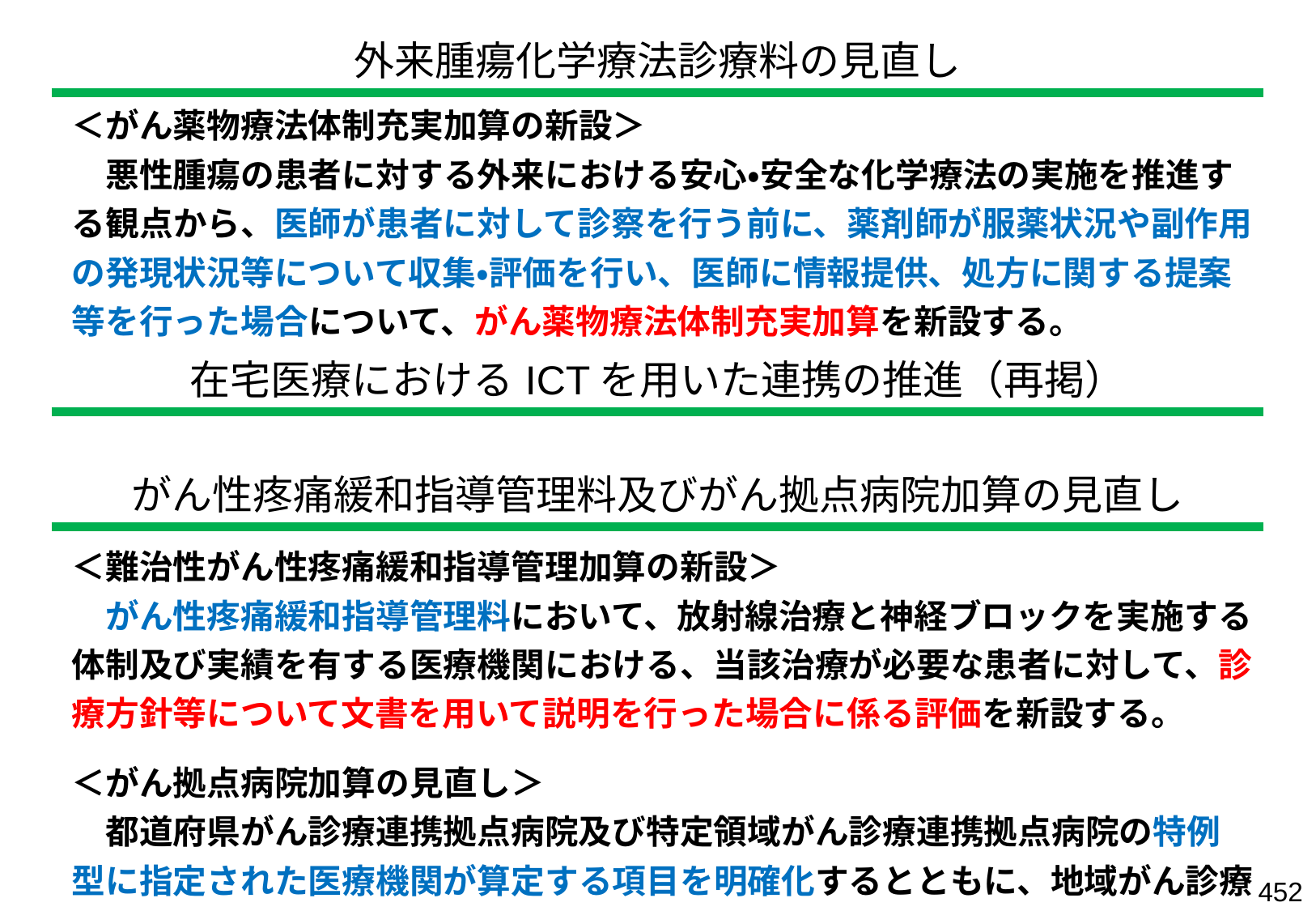

| 外来腫瘍化学療法診療料の見直し |
| --- |
| ＜がん薬物療法体制充実加算の新設＞ 　悪性腫瘍の患者に対する外来における安心・安全な化学療法の実施を推進する観点から、医師が患者に対して診察を行う前に、薬剤師が服薬状況や副作用の発現状況等について収集・評価を行い、医師に情報提供、処方に関する提案等を行った場合について、がん薬物療法体制充実加算を新設する。 |
| --- |
| 在宅医療におけるICTを用いた連携の推進（再掲） |
| --- |
| がん性疼痛緩和指導管理料及びがん拠点病院加算の見直し |
| --- |
| ＜難治性がん性疼痛緩和指導管理加算の新設＞ 　がん性疼痛緩和指導管理料において、放射線治療と神経ブロックを実施する体制及び実績を有する医療機関における、当該治療が必要な患者に対して、診療方針等について文書を用いて説明を行った場合に係る評価を新設する。 ＜がん拠点病院加算の見直し＞ 　都道府県がん診療連携拠点病院及び特定領域がん診療連携拠点病院の特例型に指定された医療機関が算定する項目を明確化するとともに、地域がん診療拠点病院の特例型に指定された医療機関が算定する項目を新設する。 |
| --- |
452